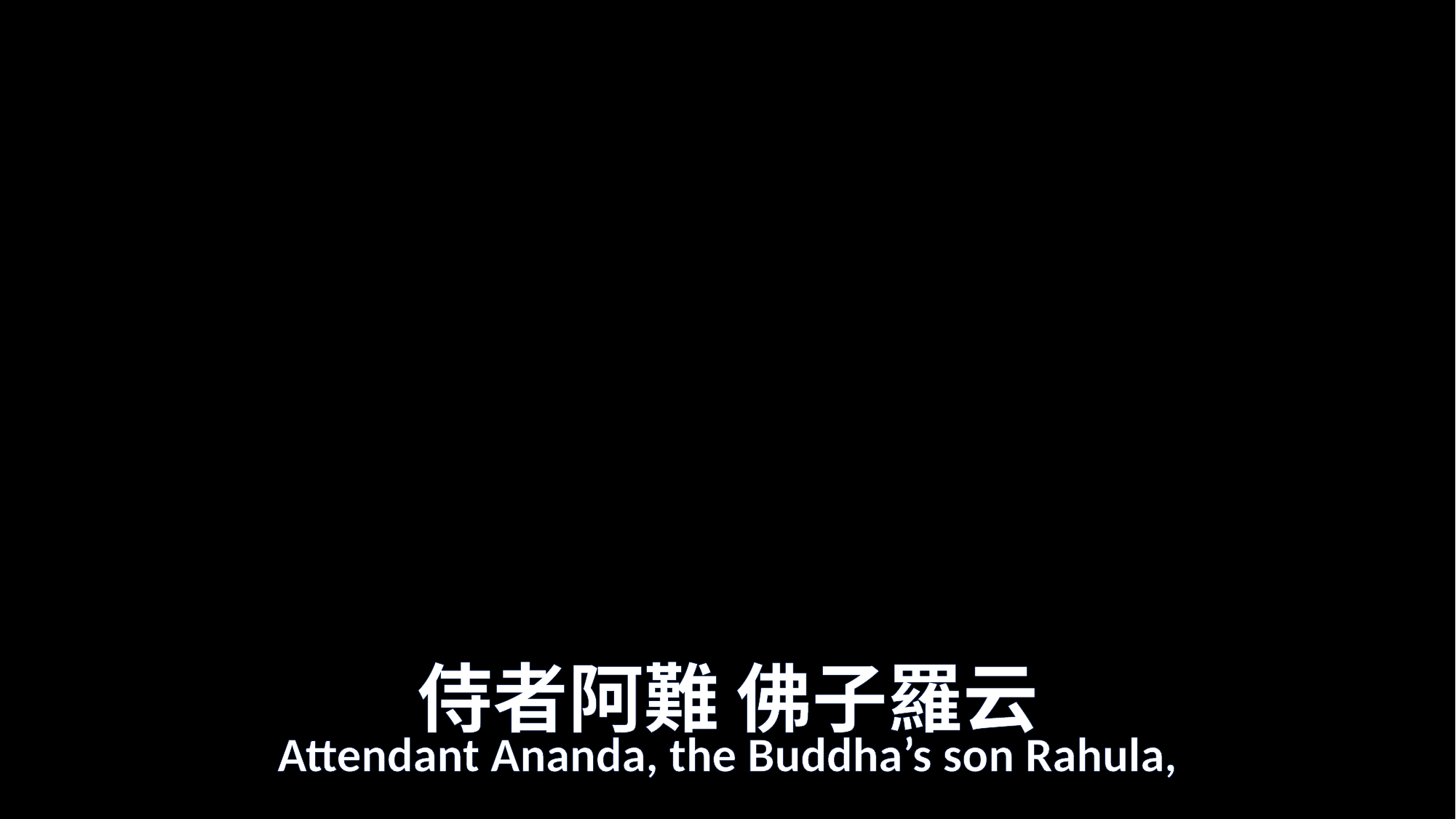

# 侍者阿難 佛子羅云
Attendant Ananda, the Buddha’s son Rahula,